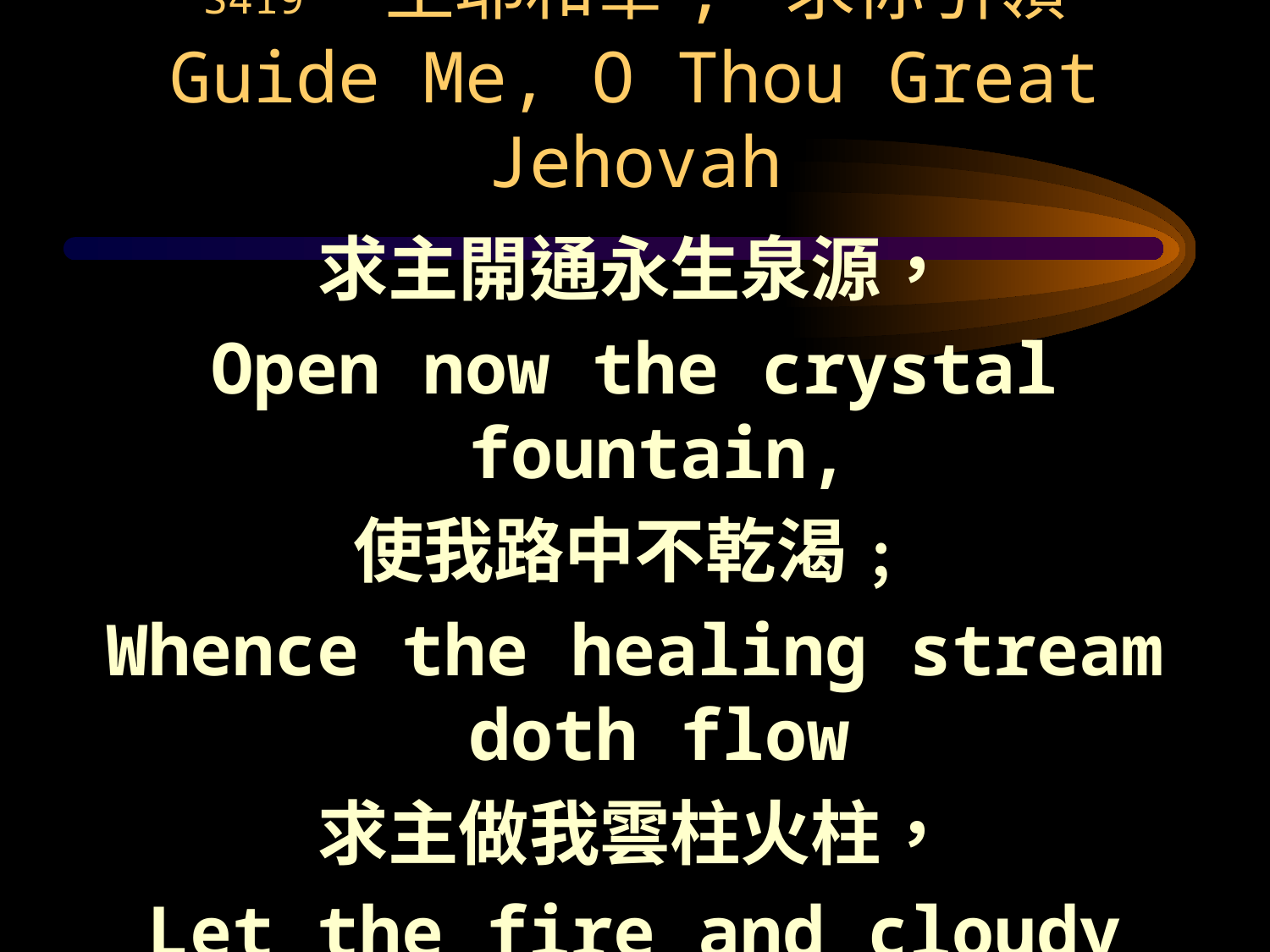

# S419 主耶和華, 求你引領 Guide Me, O Thou Great Jehovah
求主開通永生泉源，
Open now the crystal fountain,
使我路中不乾渴﹔
Whence the healing stream doth flow
求主做我雲柱火柱，
Let the fire and cloudy pillar